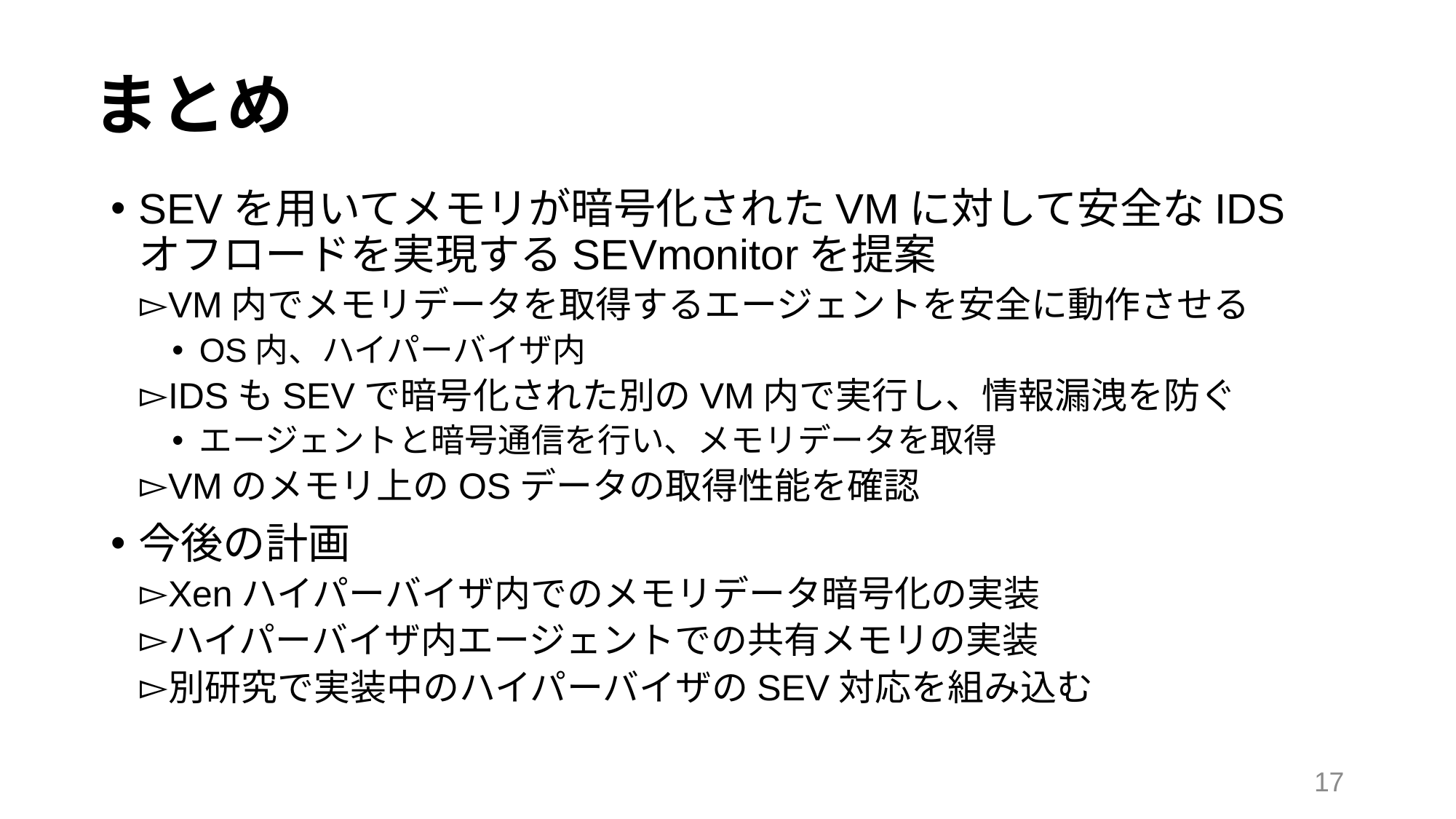

# まとめ
SEVを用いてメモリが暗号化されたVMに対して安全なIDSオフロードを実現するSEVmonitorを提案
VM内でメモリデータを取得するエージェントを安全に動作させる
OS内、ハイパーバイザ内
IDSもSEVで暗号化された別のVM内で実行し、情報漏洩を防ぐ
エージェントと暗号通信を行い、メモリデータを取得
VMのメモリ上のOSデータの取得性能を確認
今後の計画
Xenハイパーバイザ内でのメモリデータ暗号化の実装
ハイパーバイザ内エージェントでの共有メモリの実装
別研究で実装中のハイパーバイザのSEV対応を組み込む
17